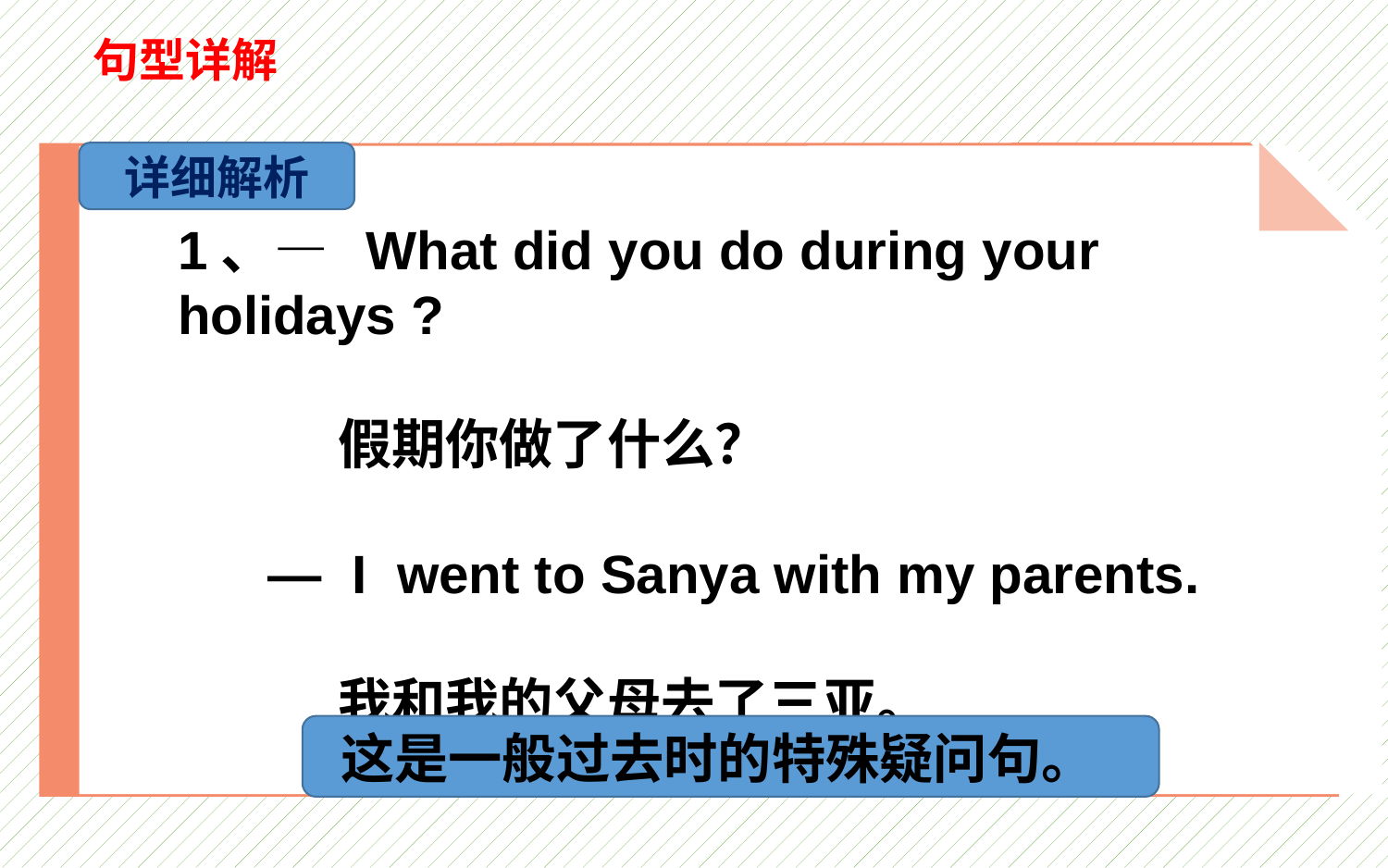

句型详解

详细解析

1、—  What did you do during your holidays ?

            假期你做了什么？

      —  I  went to Sanya with my parents.

            我和我的父母去了三亚。

这是一般过去时的特殊疑问句。